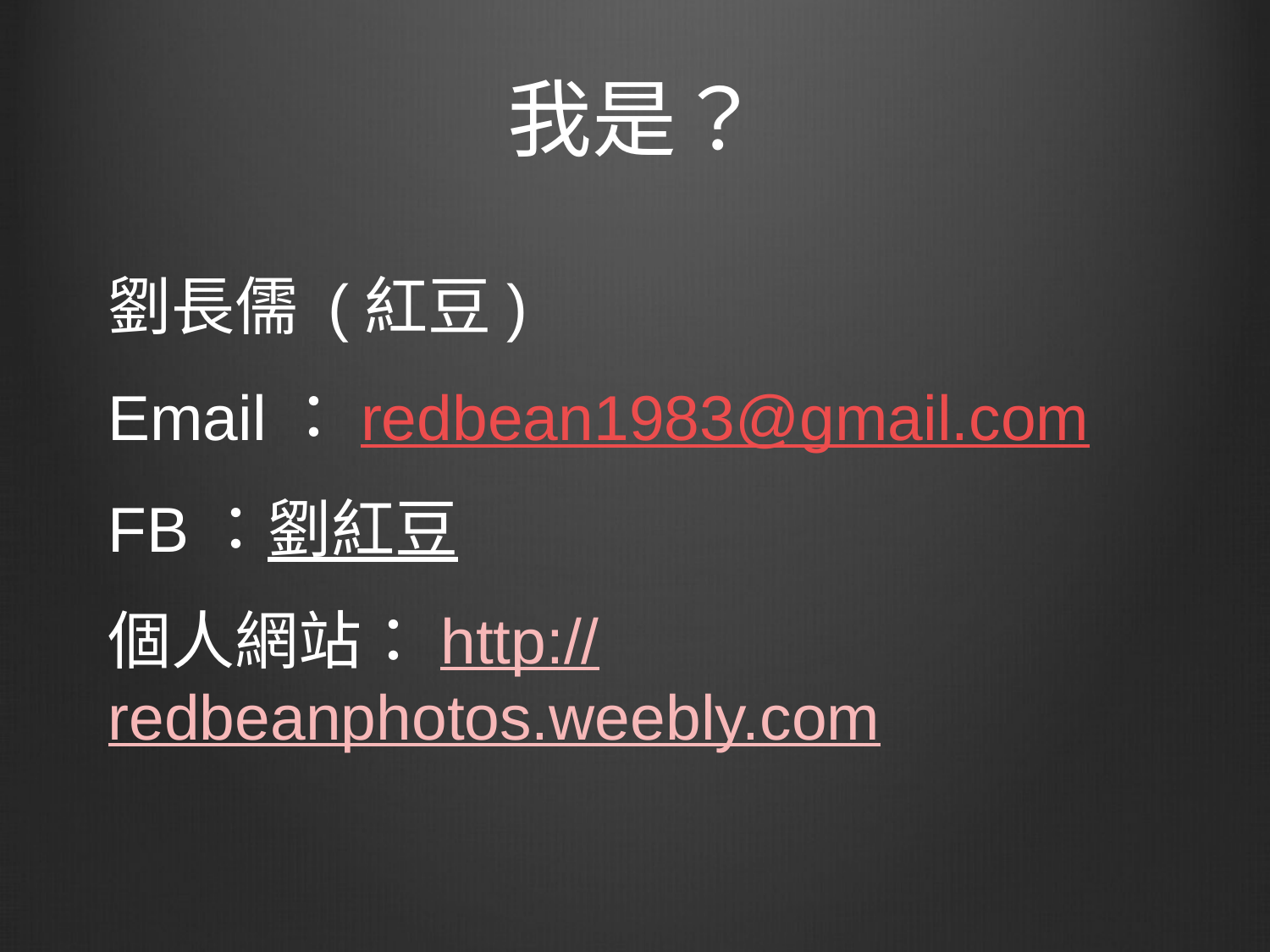

# 我是？
劉長儒 (紅豆)
Email：redbean1983@gmail.com
FB：劉紅豆
個人網站：http://redbeanphotos.weebly.com